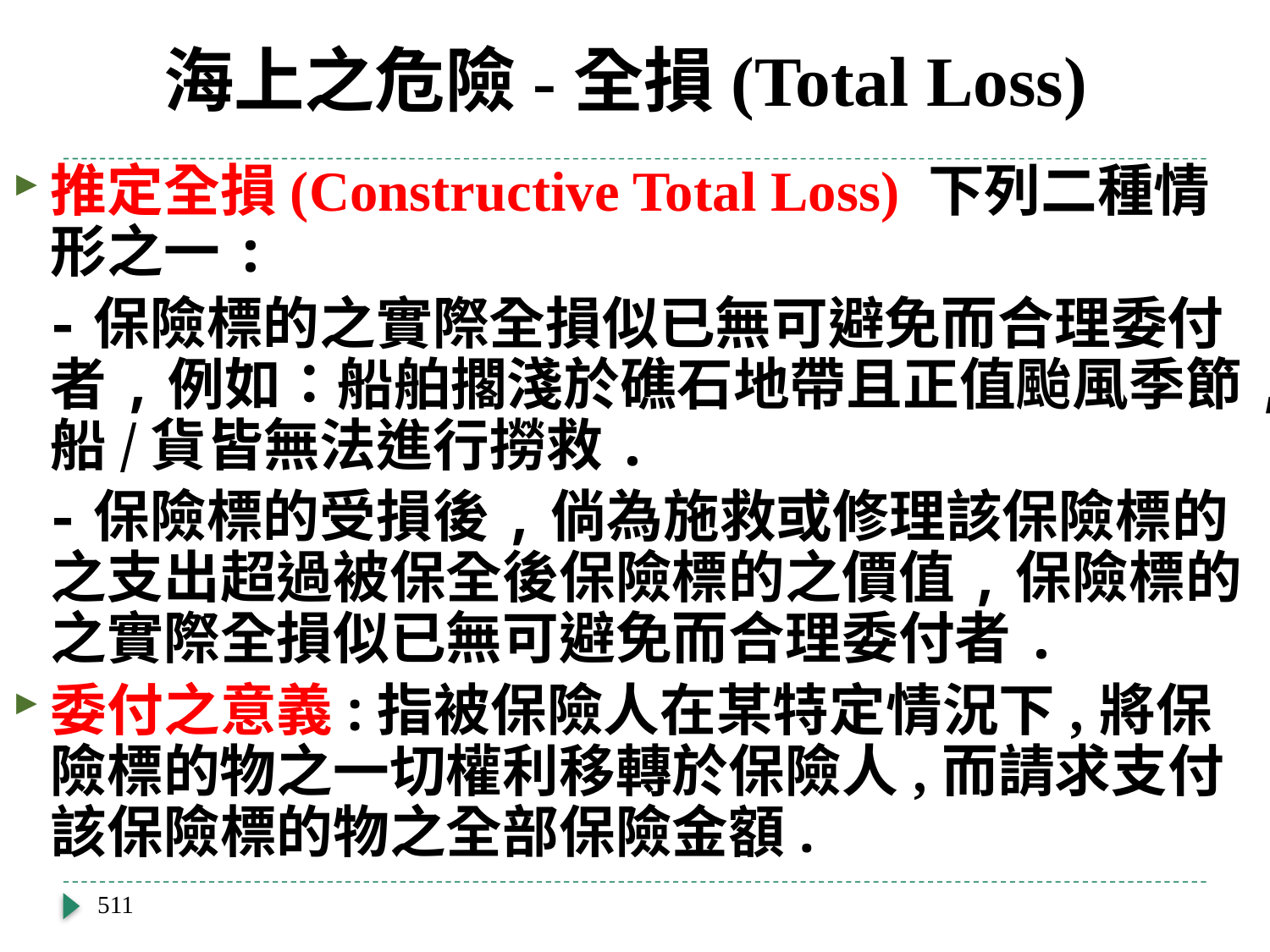

# 海上之危險-全損(Total Loss)
推定全損(Constructive Total Loss) 下列二種情形之一:
 -保險標的之實際全損似已無可避免而合理委付者,例如：船舶擱淺於礁石地帶且正值颱風季節,船/貨皆無法進行撈救.
 -保險標的受損後,倘為施救或修理該保險標的之支出超過被保全後保險標的之價值,保險標的之實際全損似已無可避免而合理委付者.
委付之意義:指被保險人在某特定情況下,將保險標的物之一切權利移轉於保險人,而請求支付該保險標的物之全部保險金額.
511